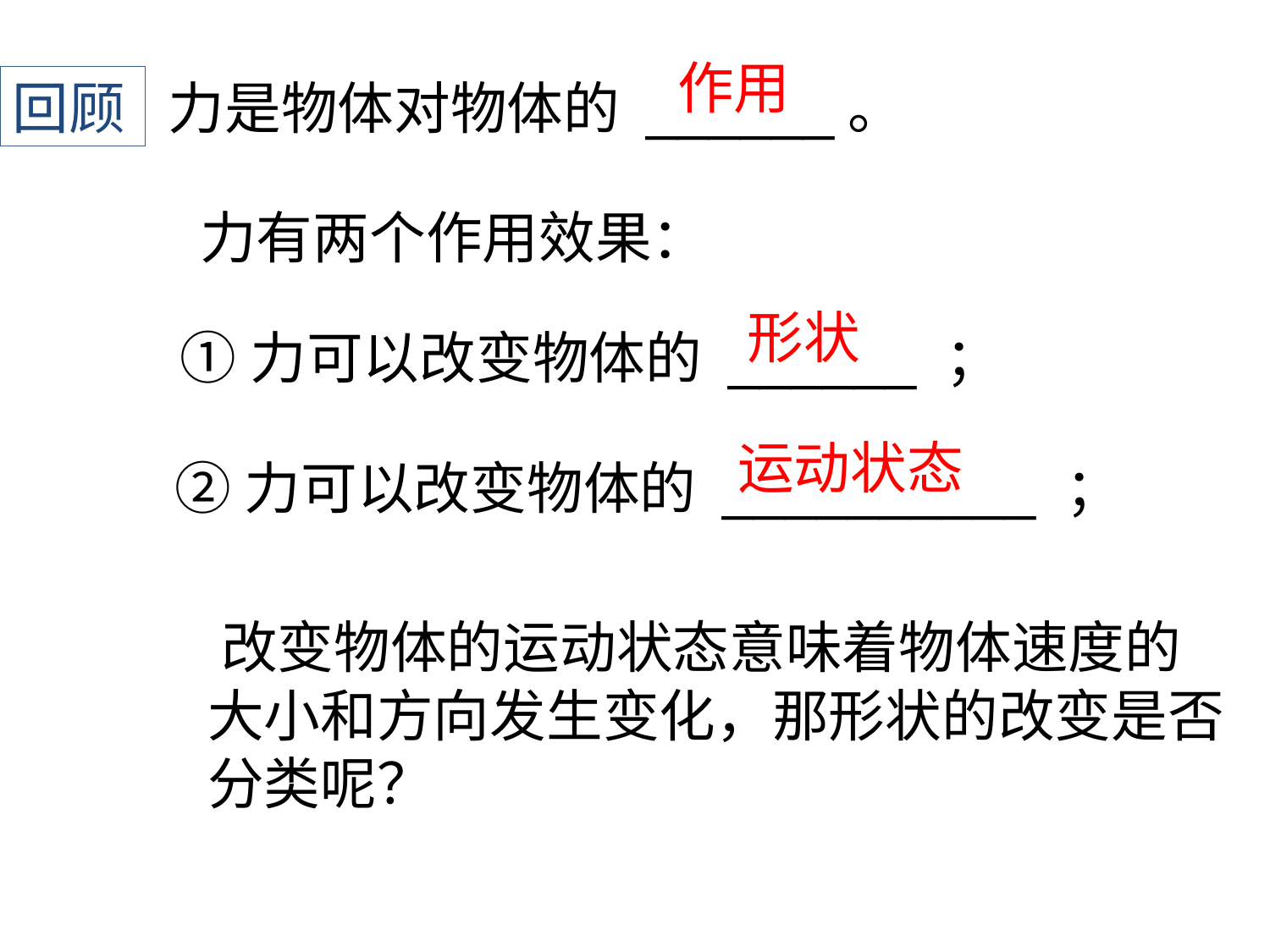

作用
回顾
力是物体对物体的 ______。
力有两个作用效果：
形状
①力可以改变物体的 ______ ；
运动状态
②力可以改变物体的 __________ ；
﻿改变物体的运动状态意味着物体速度的大小和方向发生变化，那形状的改变是否分类呢？